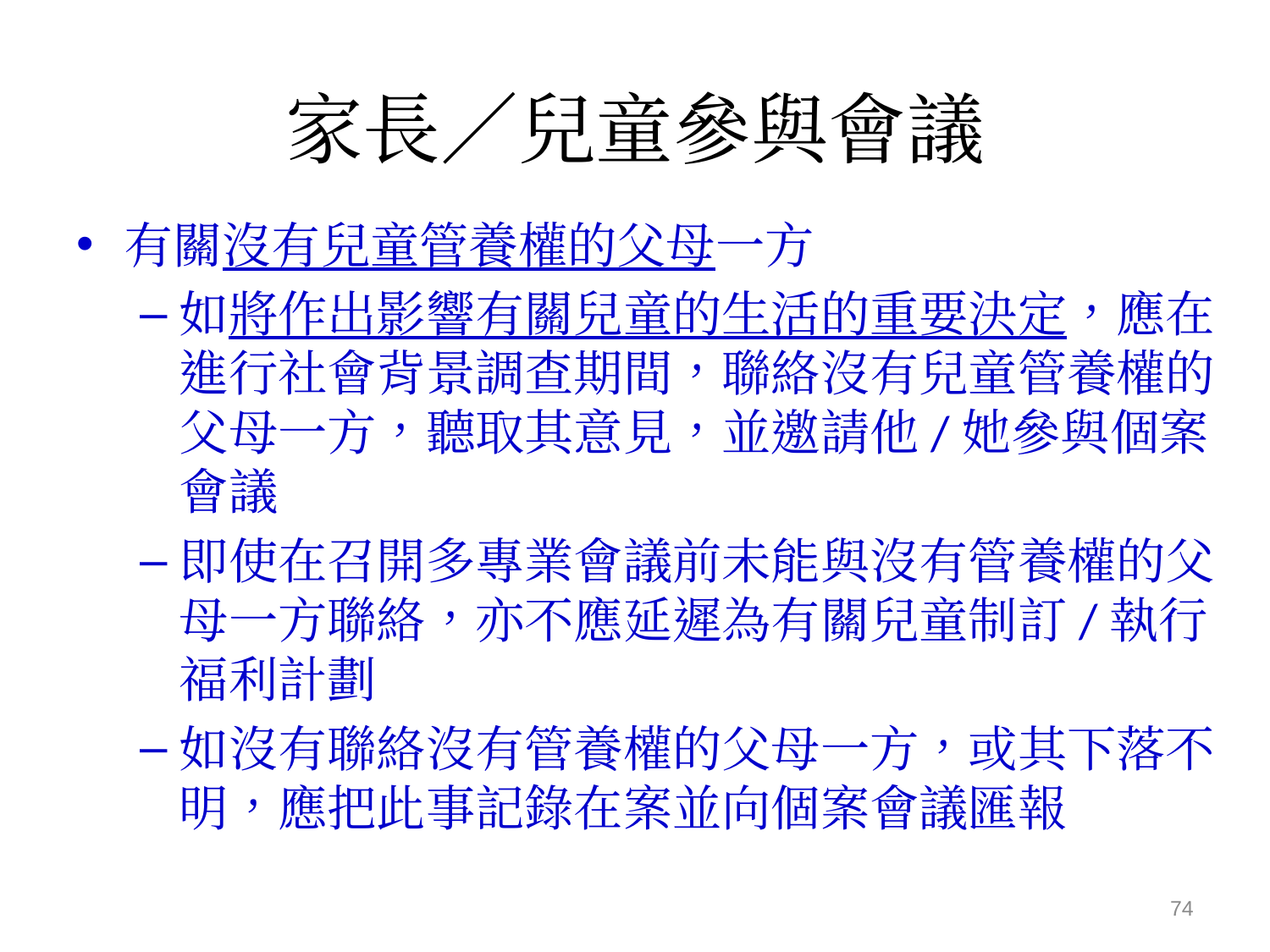

# 家長／兒童參與會議
有關沒有兒童管養權的父母一方
如將作出影響有關兒童的生活的重要決定，應在進行社會背景調查期間，聯絡沒有兒童管養權的父母一方，聽取其意見，並邀請他/她參與個案會議
即使在召開多專業會議前未能與沒有管養權的父母一方聯絡，亦不應延遲為有關兒童制訂/執行福利計劃
如沒有聯絡沒有管養權的父母一方，或其下落不明，應把此事記錄在案並向個案會議匯報

74